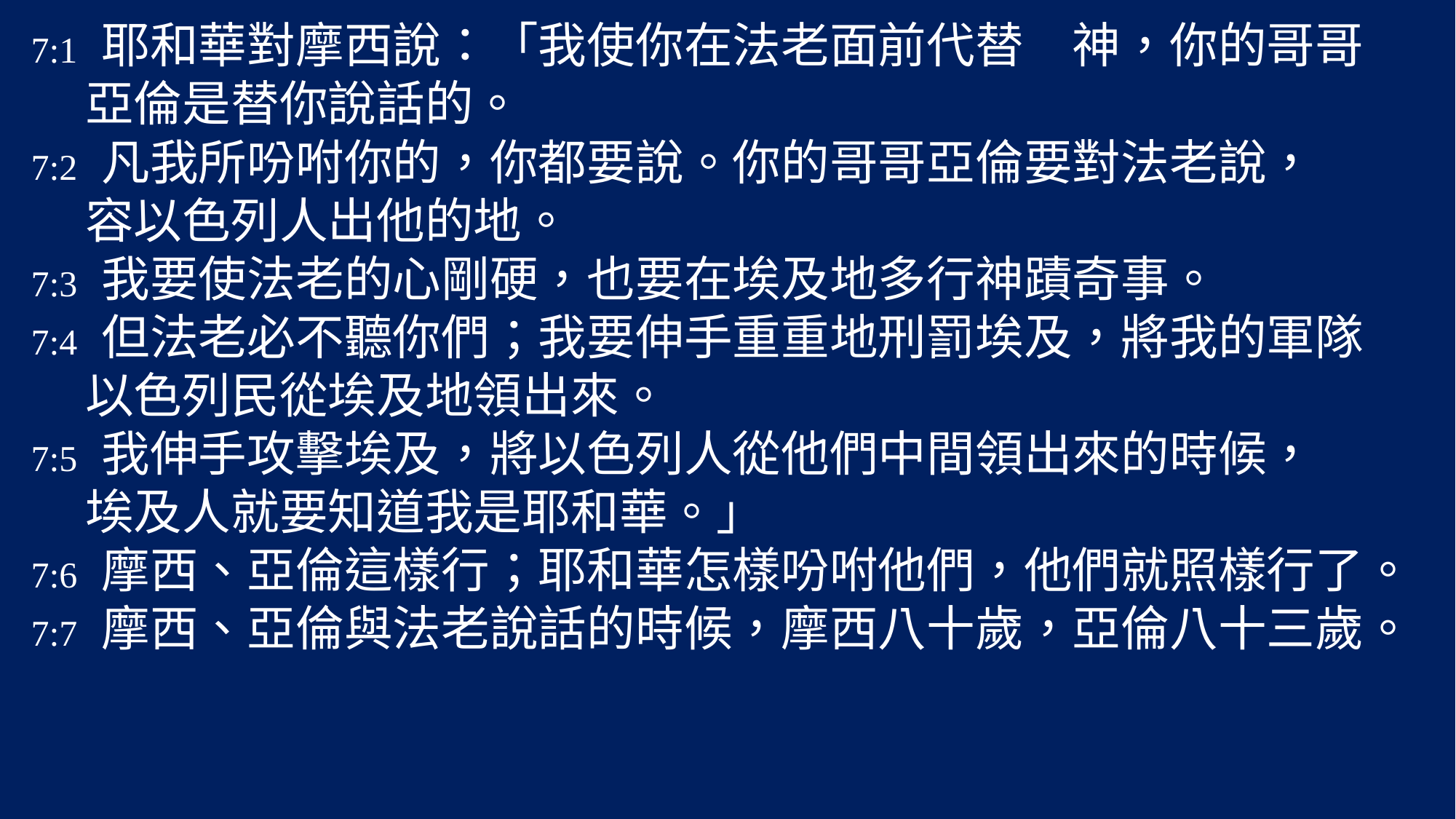

# 7:1 耶和華對摩西說：「我使你在法老面前代替　神，你的哥哥 亞倫是替你說話的。 7:2 凡我所吩咐你的，你都要說。你的哥哥亞倫要對法老說， 容以色列人出他的地。 7:3 我要使法老的心剛硬，也要在埃及地多行神蹟奇事。 7:4 但法老必不聽你們；我要伸手重重地刑罰埃及，將我的軍隊 以色列民從埃及地領出來。 7:5 我伸手攻擊埃及，將以色列人從他們中間領出來的時候， 埃及人就要知道我是耶和華。」 7:6 摩西、亞倫這樣行；耶和華怎樣吩咐他們，他們就照樣行了。 7:7 摩西、亞倫與法老說話的時候，摩西八十歲，亞倫八十三歲。